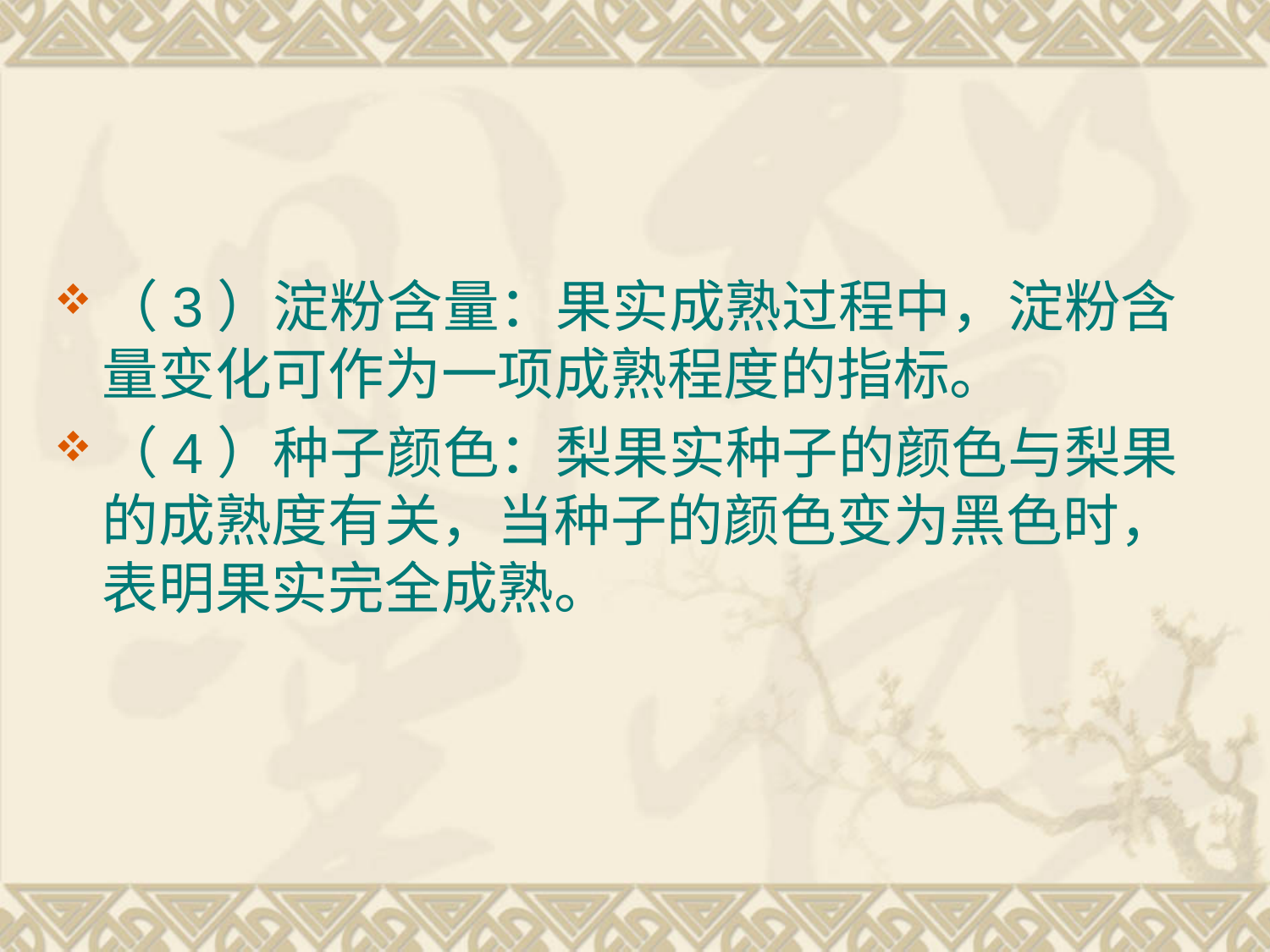

#
（3）淀粉含量：果实成熟过程中，淀粉含量变化可作为一项成熟程度的指标。
（4）种子颜色：梨果实种子的颜色与梨果的成熟度有关，当种子的颜色变为黑色时，表明果实完全成熟。